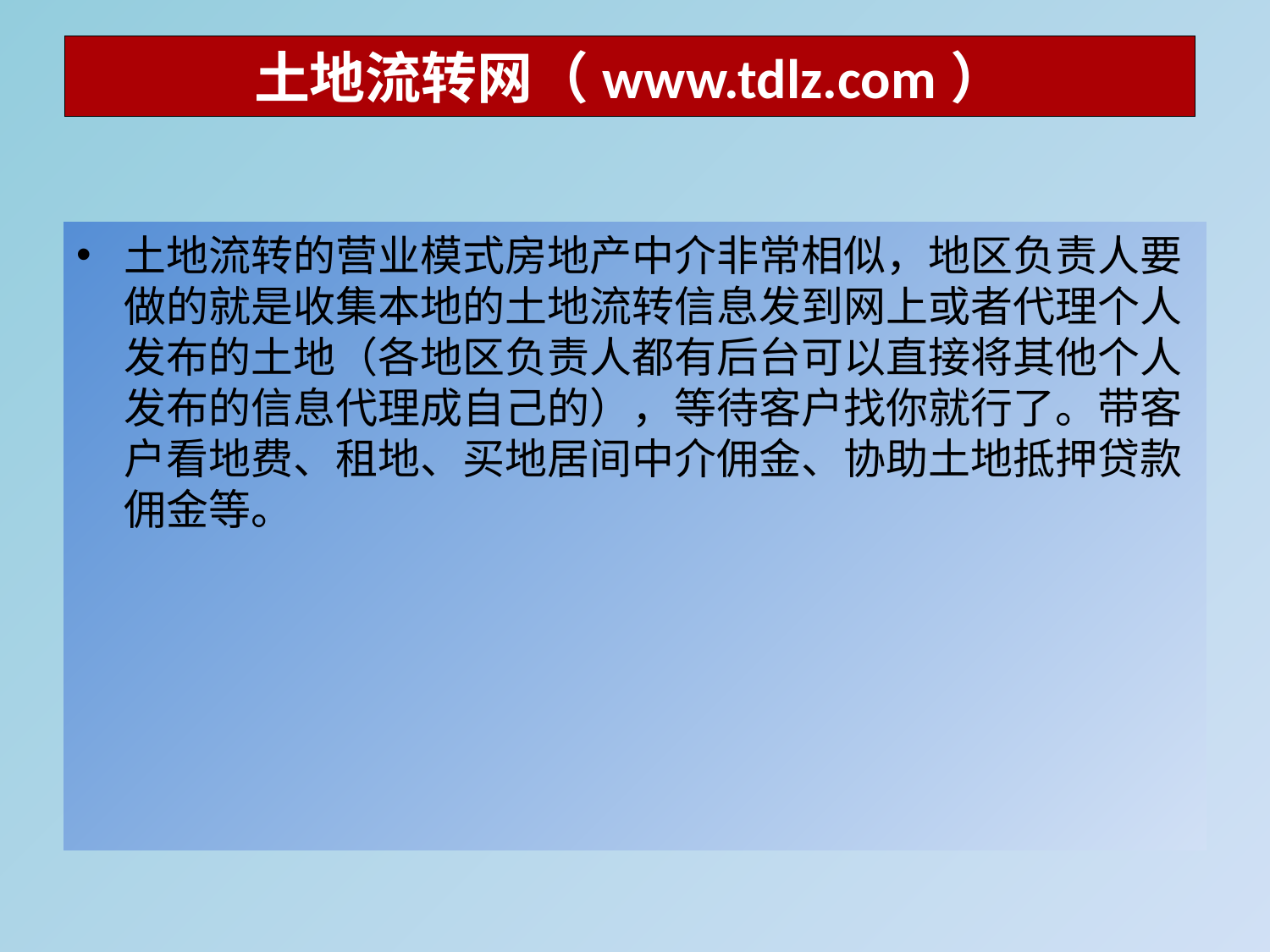

# 土地流转网（www.tdlz.com）
土地流转的营业模式房地产中介非常相似，地区负责人要做的就是收集本地的土地流转信息发到网上或者代理个人发布的土地（各地区负责人都有后台可以直接将其他个人发布的信息代理成自己的），等待客户找你就行了。带客户看地费、租地、买地居间中介佣金、协助土地抵押贷款佣金等。